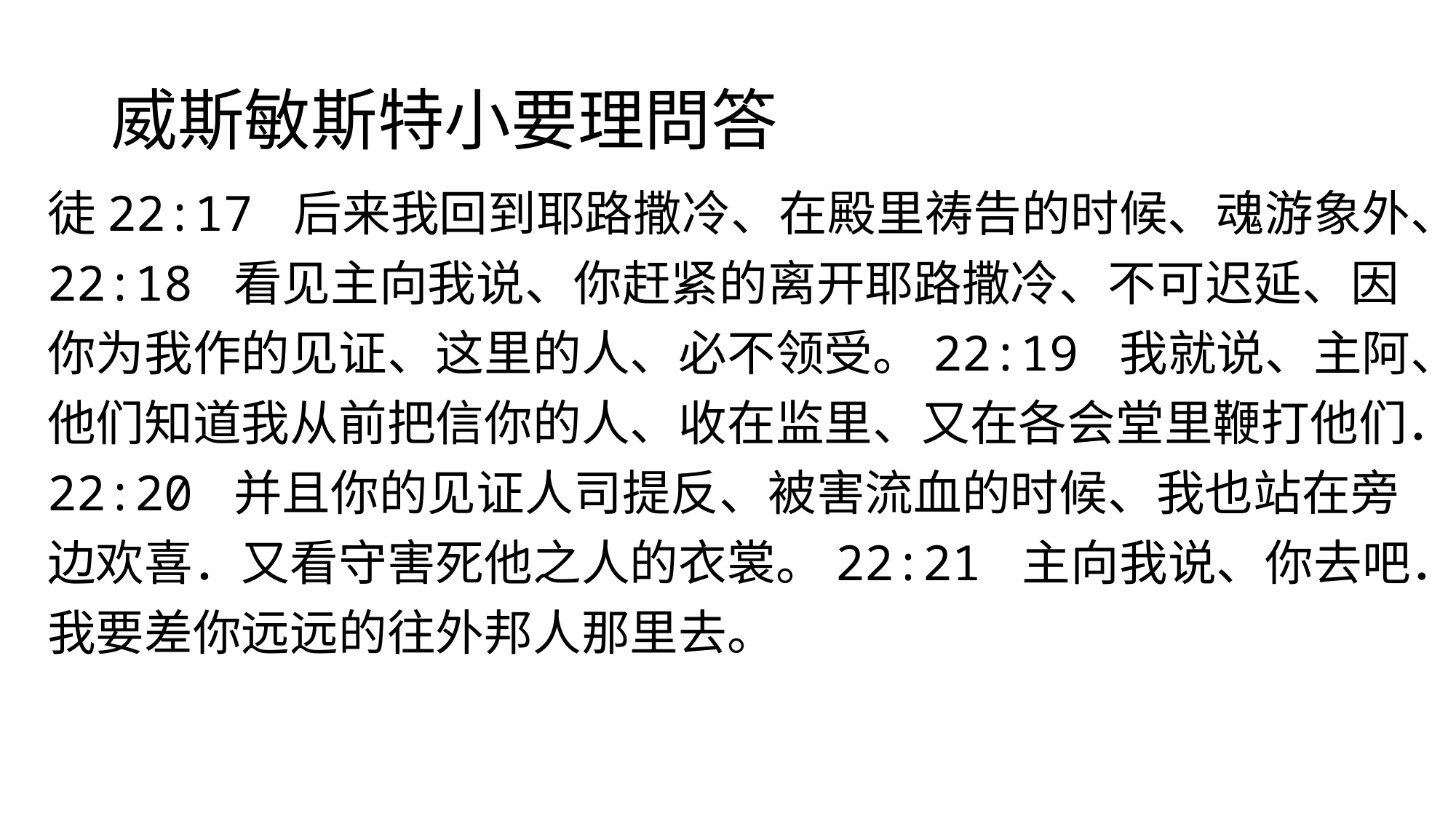

# 威斯敏斯特小要理問答
徒22:17 后来我回到耶路撒冷、在殿里祷告的时候、魂游象外、22:18 看见主向我说、你赶紧的离开耶路撒冷、不可迟延、因你为我作的见证、这里的人、必不领受。22:19 我就说、主阿、他们知道我从前把信你的人、收在监里、又在各会堂里鞭打他们．22:20 并且你的见证人司提反、被害流血的时候、我也站在旁边欢喜．又看守害死他之人的衣裳。22:21 主向我说、你去吧．我要差你远远的往外邦人那里去。